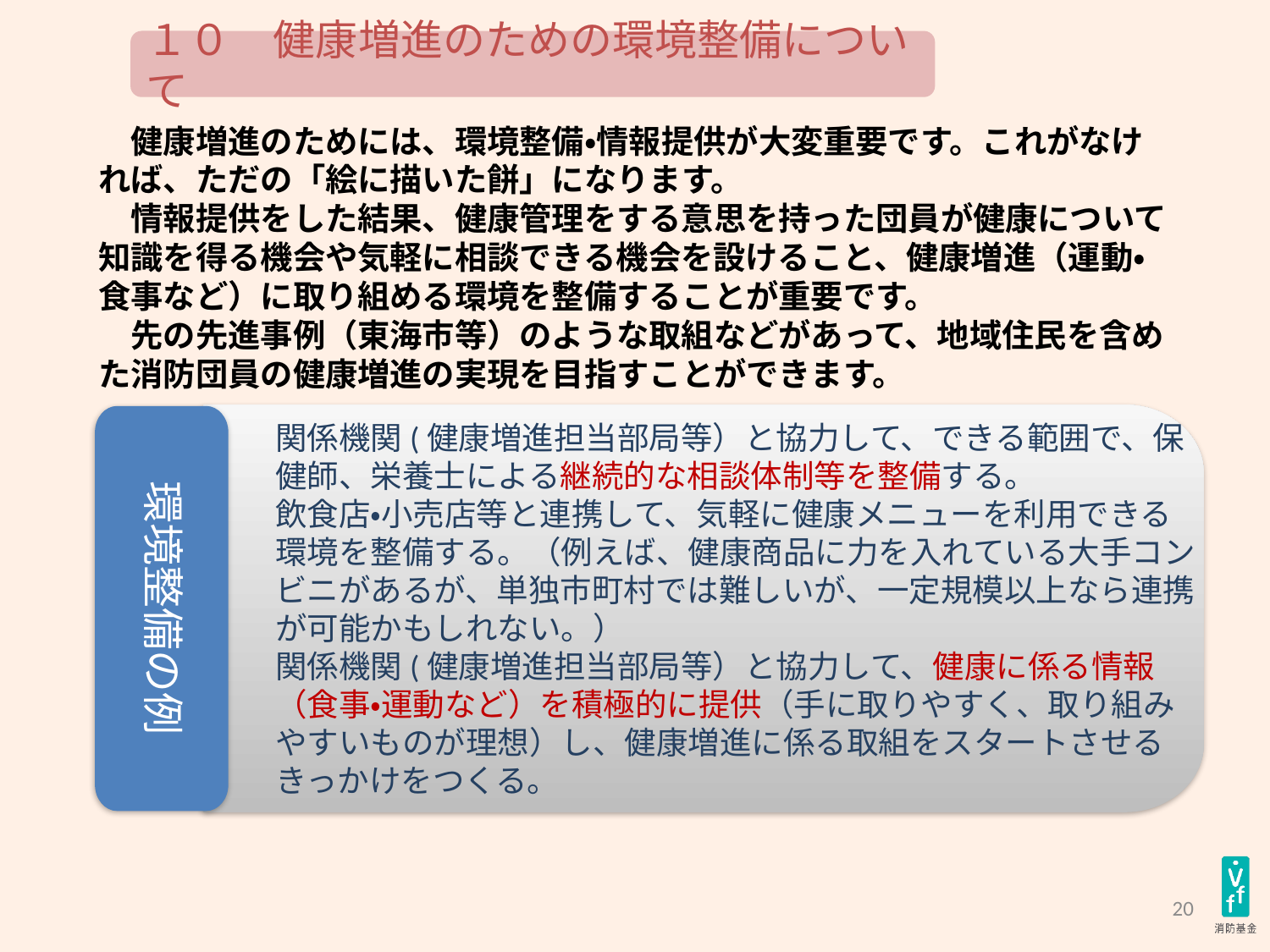

１０　健康増進のための環境整備について

　健康増進のためには、環境整備・情報提供が大変重要です。これがなければ、ただの「絵に描いた餅」になります。
　情報提供をした結果、健康管理をする意思を持った団員が健康について知識を得る機会や気軽に相談できる機会を設けること、健康増進（運動・食事など）に取り組める環境を整備することが重要です。
　先の先進事例（東海市等）のような取組などがあって、地域住民を含めた消防団員の健康増進の実現を目指すことができます。

関係機関(健康増進担当部局等）と協力して、できる範囲で、保健師、栄養士による継続的な相談体制等を整備する。
飲食店・小売店等と連携して、気軽に健康メニューを利用できる環境を整備する。（例えば、健康商品に力を入れている大手コンビニがあるが、単独市町村では難しいが、一定規模以上なら連携が可能かもしれない。）
関係機関(健康増進担当部局等）と協力して、健康に係る情報（食事・運動など）を積極的に提供（手に取りやすく、取り組みやすいものが理想）し、健康増進に係る取組をスタートさせるきっかけをつくる。
環境整備の例
20